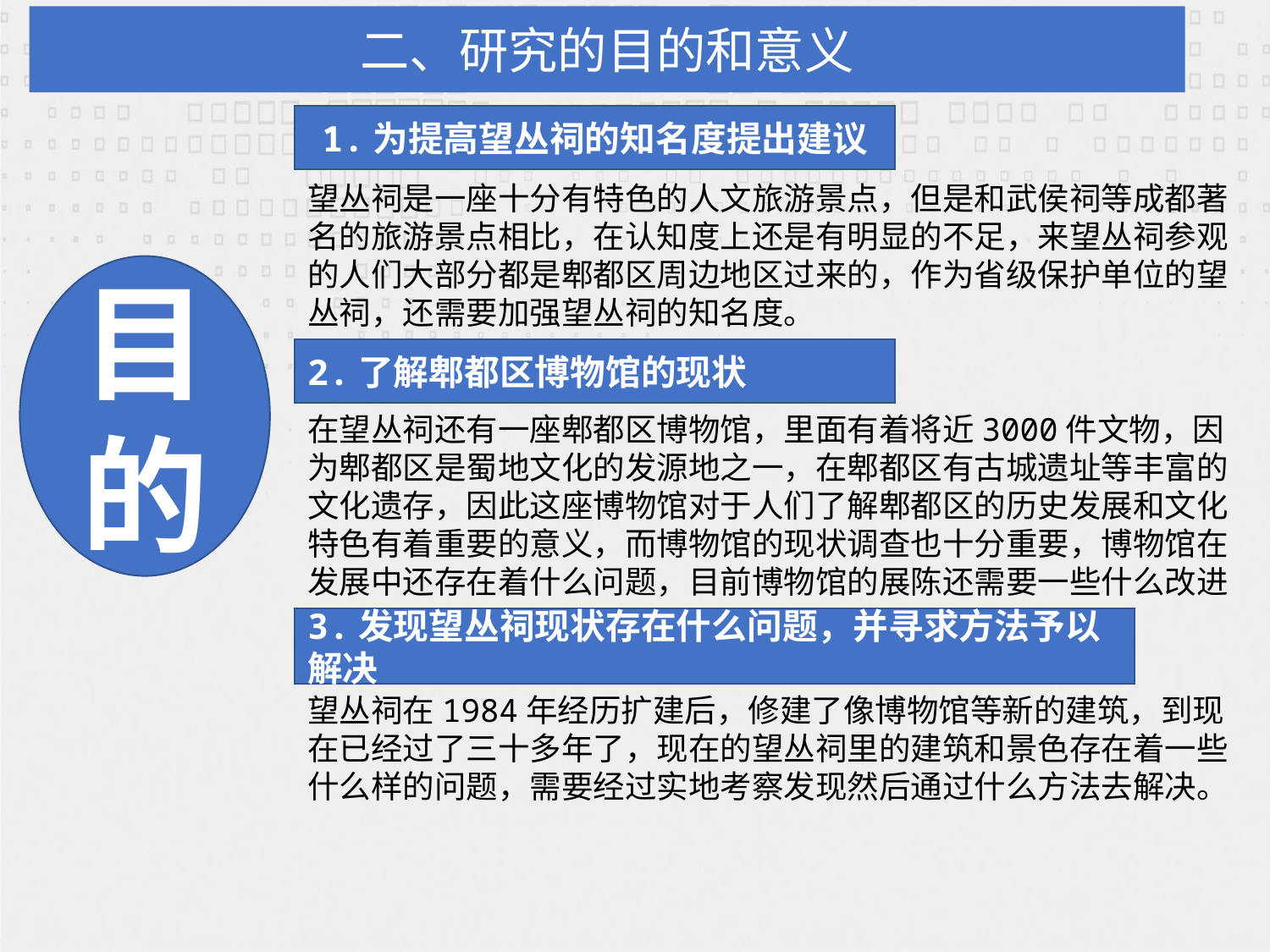

二、研究的目的和意义
1.为提高望丛祠的知名度提出建议
望丛祠是一座十分有特色的人文旅游景点，但是和武侯祠等成都著名的旅游景点相比，在认知度上还是有明显的不足，来望丛祠参观的人们大部分都是郫都区周边地区过来的，作为省级保护单位的望丛祠，还需要加强望丛祠的知名度。
目的
2.了解郫都区博物馆的现状
在望丛祠还有一座郫都区博物馆，里面有着将近3000件文物，因为郫都区是蜀地文化的发源地之一，在郫都区有古城遗址等丰富的文化遗存，因此这座博物馆对于人们了解郫都区的历史发展和文化特色有着重要的意义，而博物馆的现状调查也十分重要，博物馆在发展中还存在着什么问题，目前博物馆的展陈还需要一些什么改进

3.发现望丛祠现状存在什么问题，并寻求方法予以解决
望丛祠在1984年经历扩建后，修建了像博物馆等新的建筑，到现在已经过了三十多年了，现在的望丛祠里的建筑和景色存在着一些什么样的问题，需要经过实地考察发现然后通过什么方法去解决。